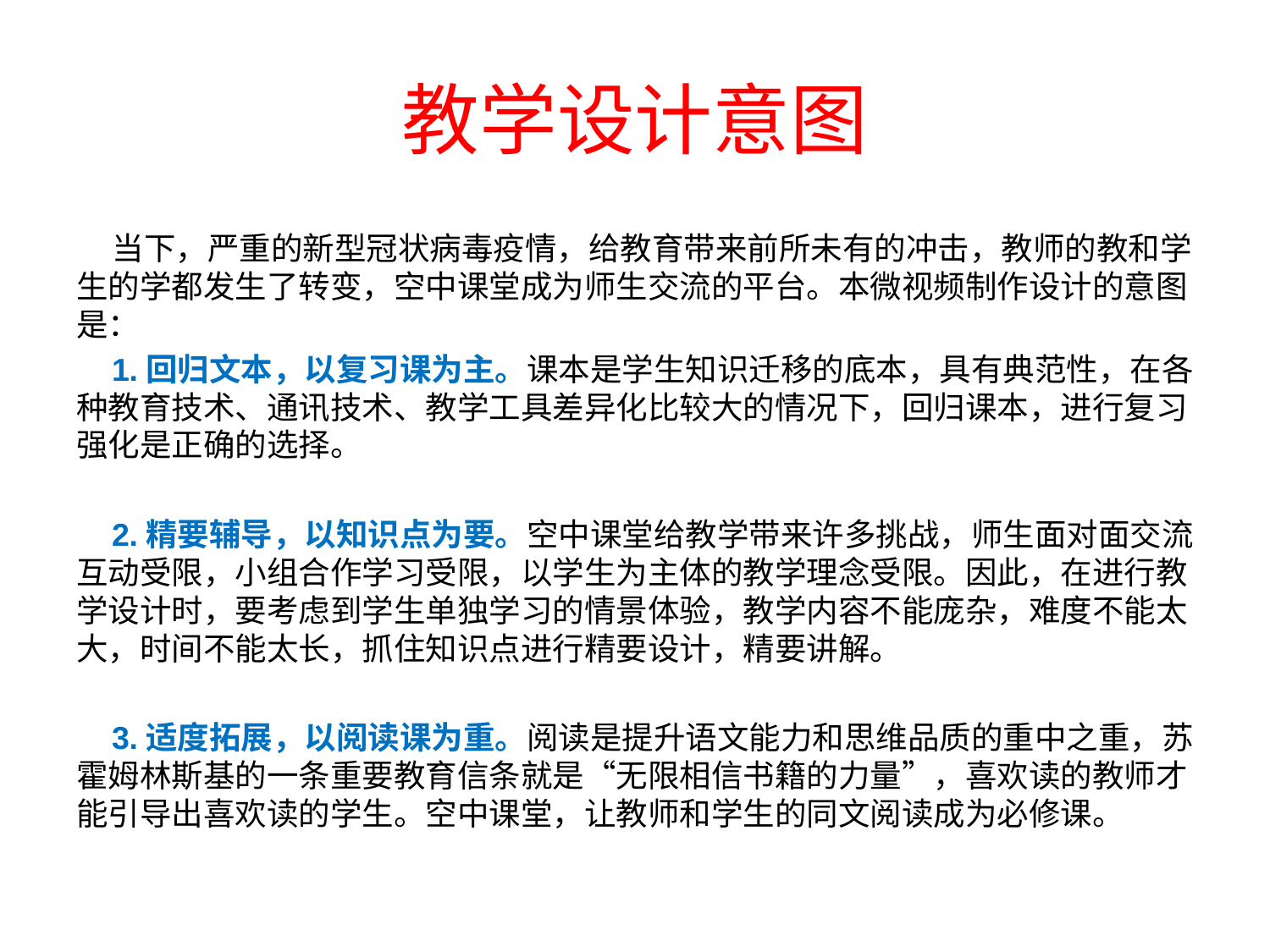

# 教学设计意图
    当下，严重的新型冠状病毒疫情，给教育带来前所未有的冲击，教师的教和学生的学都发生了转变，空中课堂成为师生交流的平台。本微视频制作设计的意图是：
    1.回归文本，以复习课为主。课本是学生知识迁移的底本，具有典范性，在各种教育技术、通讯技术、教学工具差异化比较大的情况下，回归课本，进行复习强化是正确的选择。

    2.精要辅导，以知识点为要。空中课堂给教学带来许多挑战，师生面对面交流互动受限，小组合作学习受限，以学生为主体的教学理念受限。因此，在进行教学设计时，要考虑到学生单独学习的情景体验，教学内容不能庞杂，难度不能太大，时间不能太长，抓住知识点进行精要设计，精要讲解。

    3.适度拓展，以阅读课为重。阅读是提升语文能力和思维品质的重中之重，苏霍姆林斯基的一条重要教育信条就是“无限相信书籍的力量”，喜欢读的教师才能引导出喜欢读的学生。空中课堂，让教师和学生的同文阅读成为必修课。